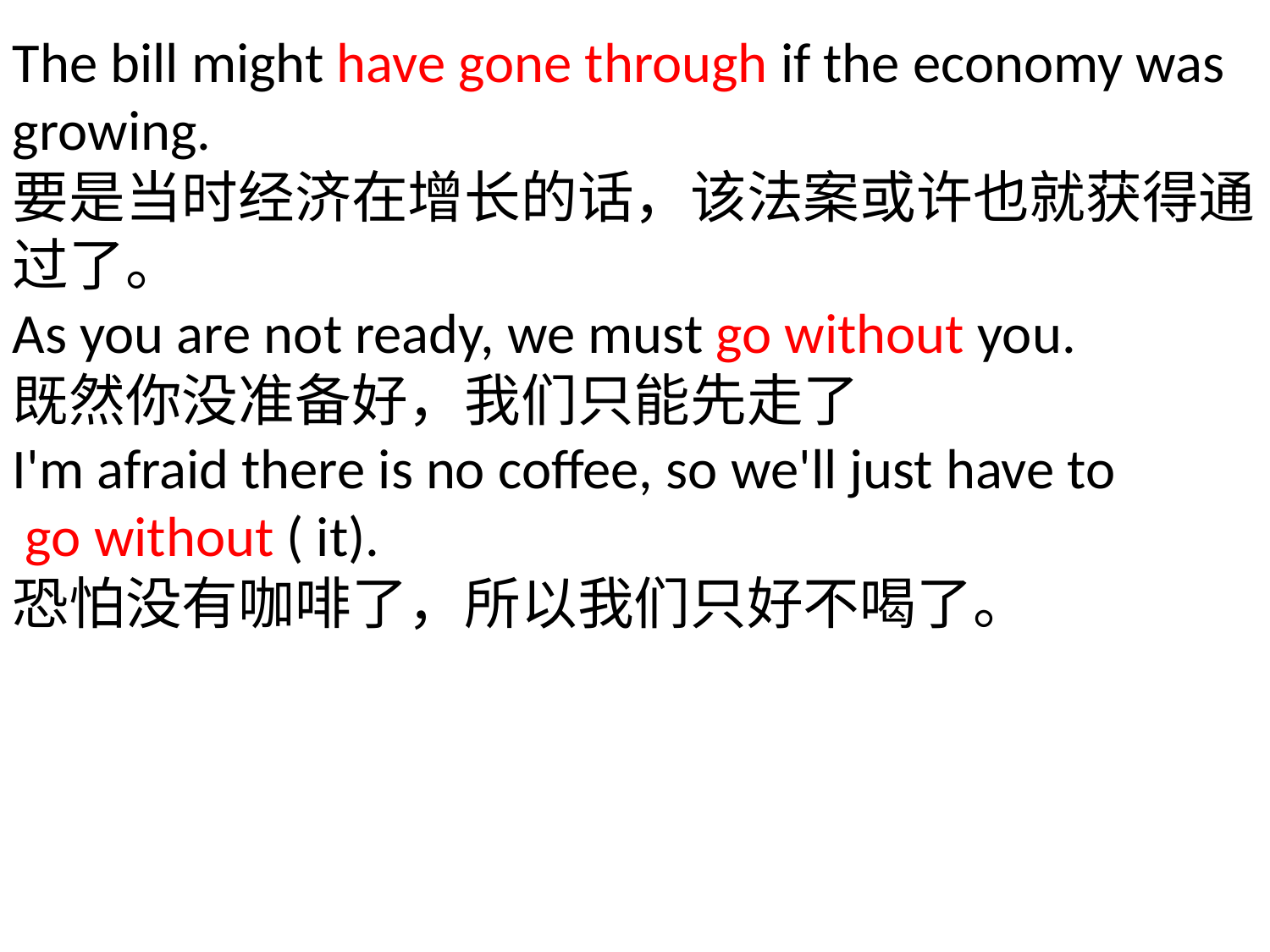

The bill might have gone through if the economy was growing.
要是当时经济在增长的话，该法案或许也就获得通过了。
As you are not ready, we must go without you.
既然你没准备好，我们只能先走了
I'm afraid there is no coffee, so we'll just have to
 go without ( it).
恐怕没有咖啡了，所以我们只好不喝了。